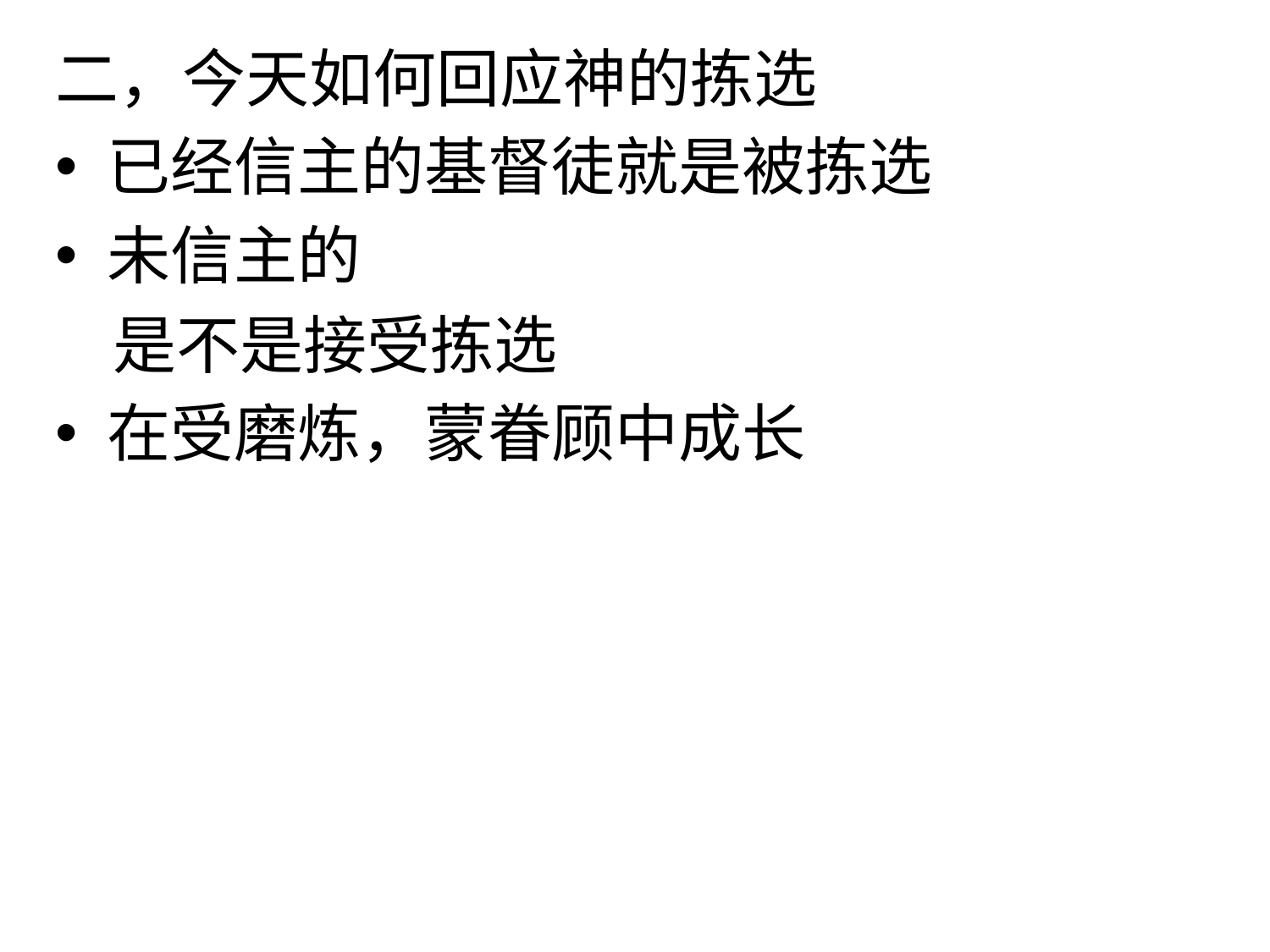

二，今天如何回应神的拣选
 已经信主的基督徒就是被拣选
 未信主的
   是不是接受拣选
 在受磨炼，蒙眷顾中成长